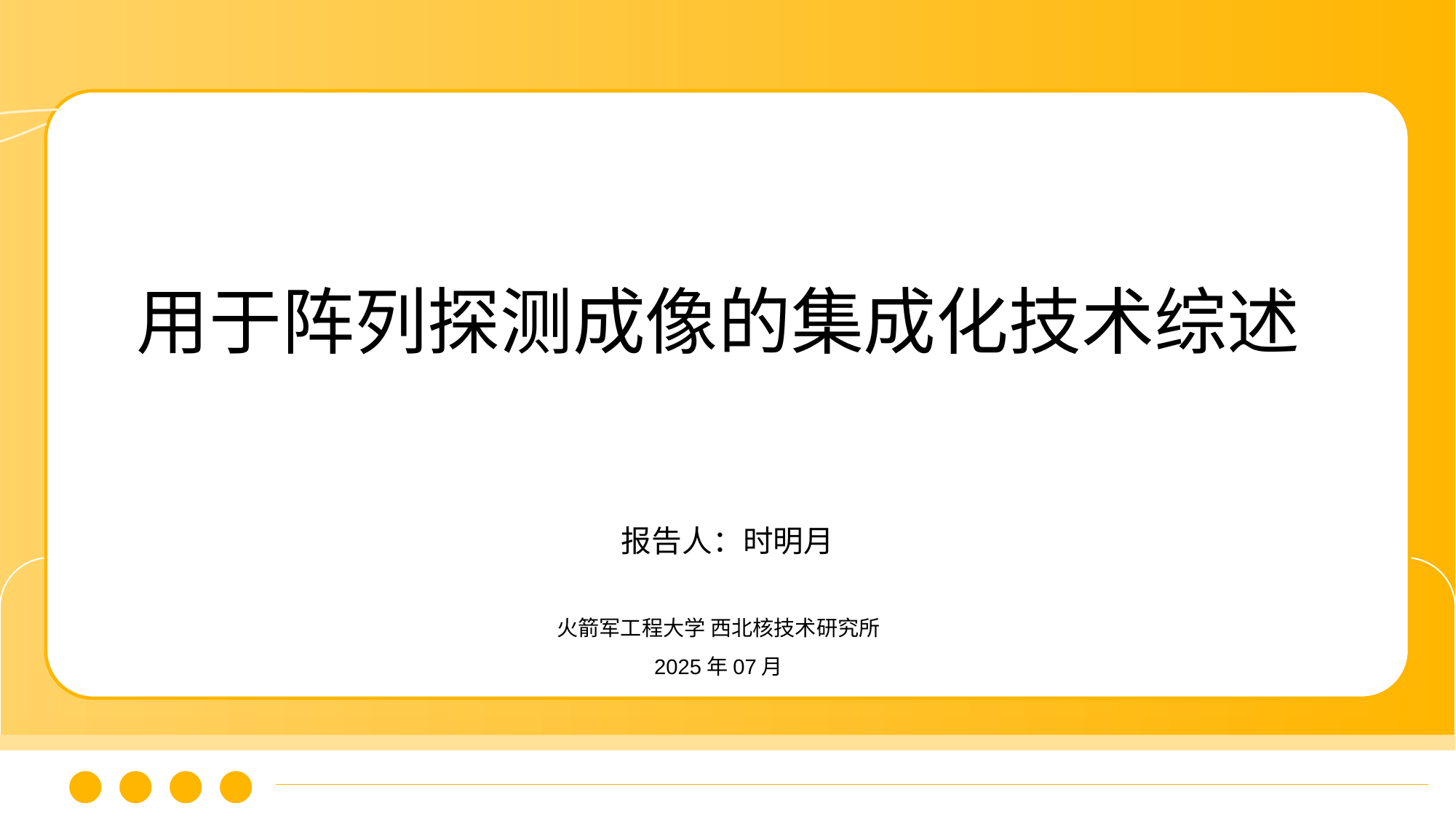

Research on circuit
with high voltage and ramp signal based on streak camera
用于阵列探测成像的集成化技术综述
报告人：时明月

火箭军工程大学 西北核技术研究所
2025年07月

Presenter：
SHI Mingyue

Time：
2025.05